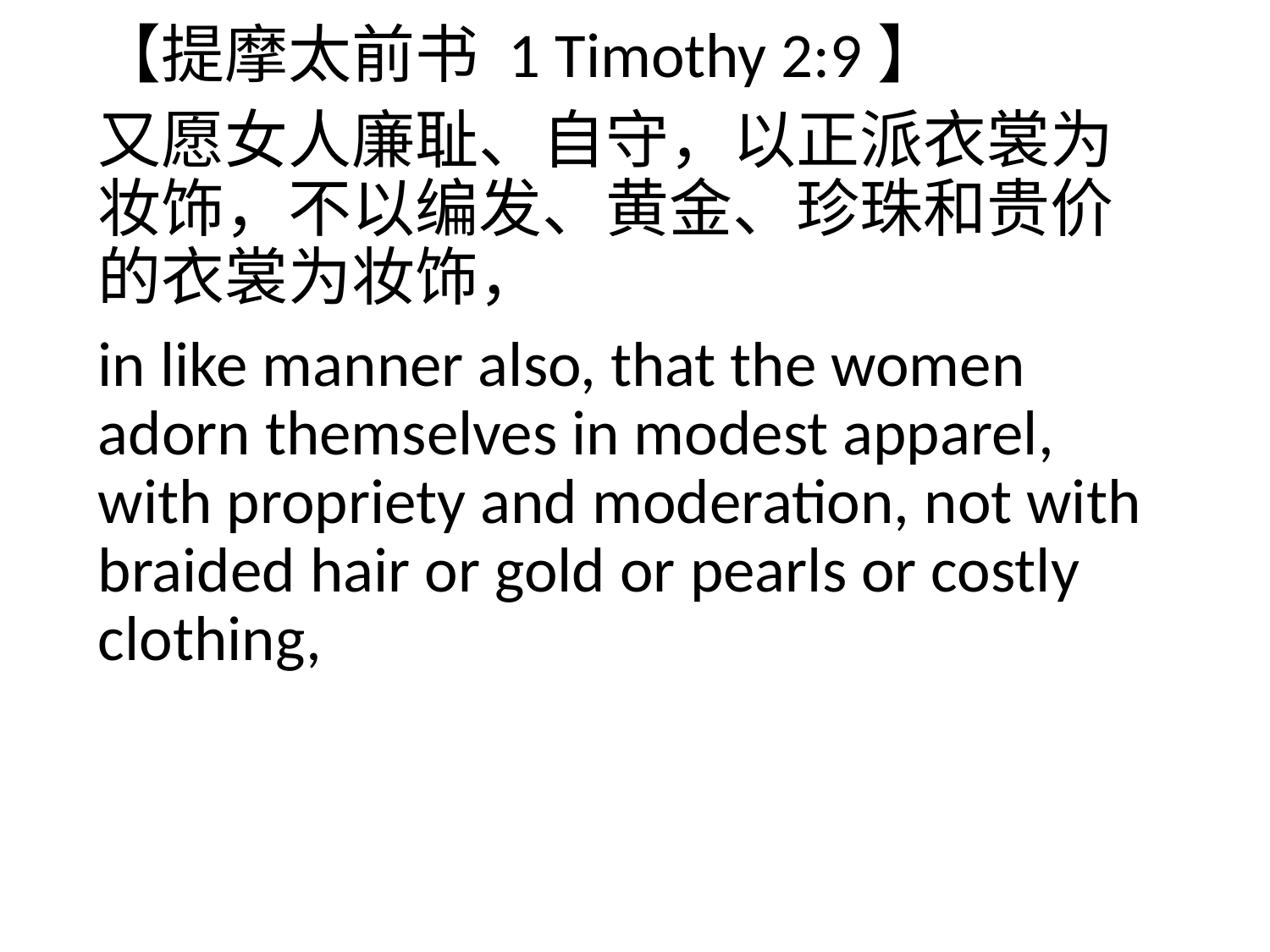

【提摩太前书 1 Timothy 2:9】
又愿女人廉耻、自守，以正派衣裳为妆饰，不以编发、黄金、珍珠和贵价的衣裳为妆饰，
in like manner also, that the women adorn themselves in modest apparel, with propriety and moderation, not with braided hair or gold or pearls or costly clothing,